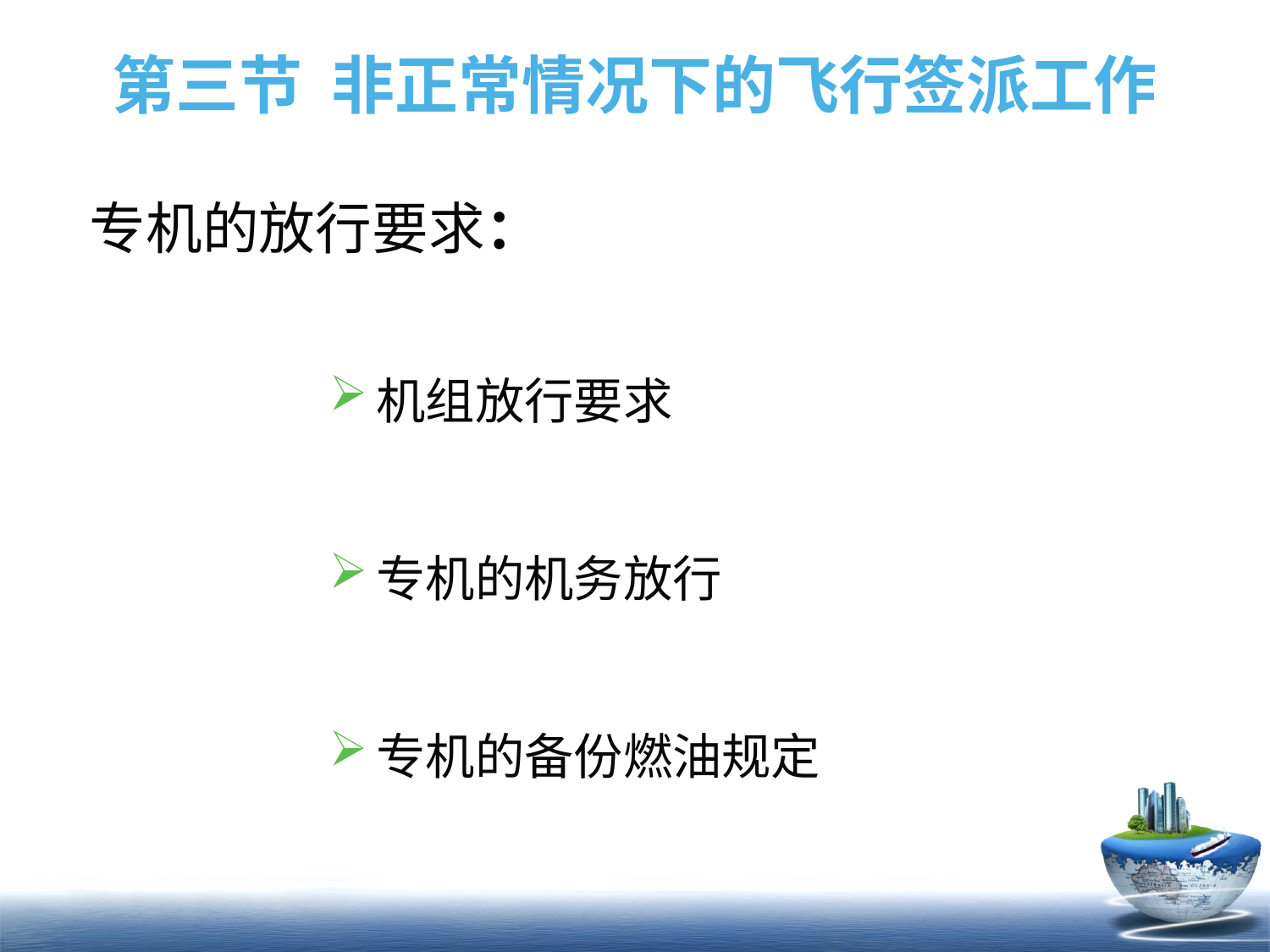

# 第三节  非正常情况下的飞行签派工作
专机的放行要求：
机组放行要求

专机的机务放行

专机的备份燃油规定